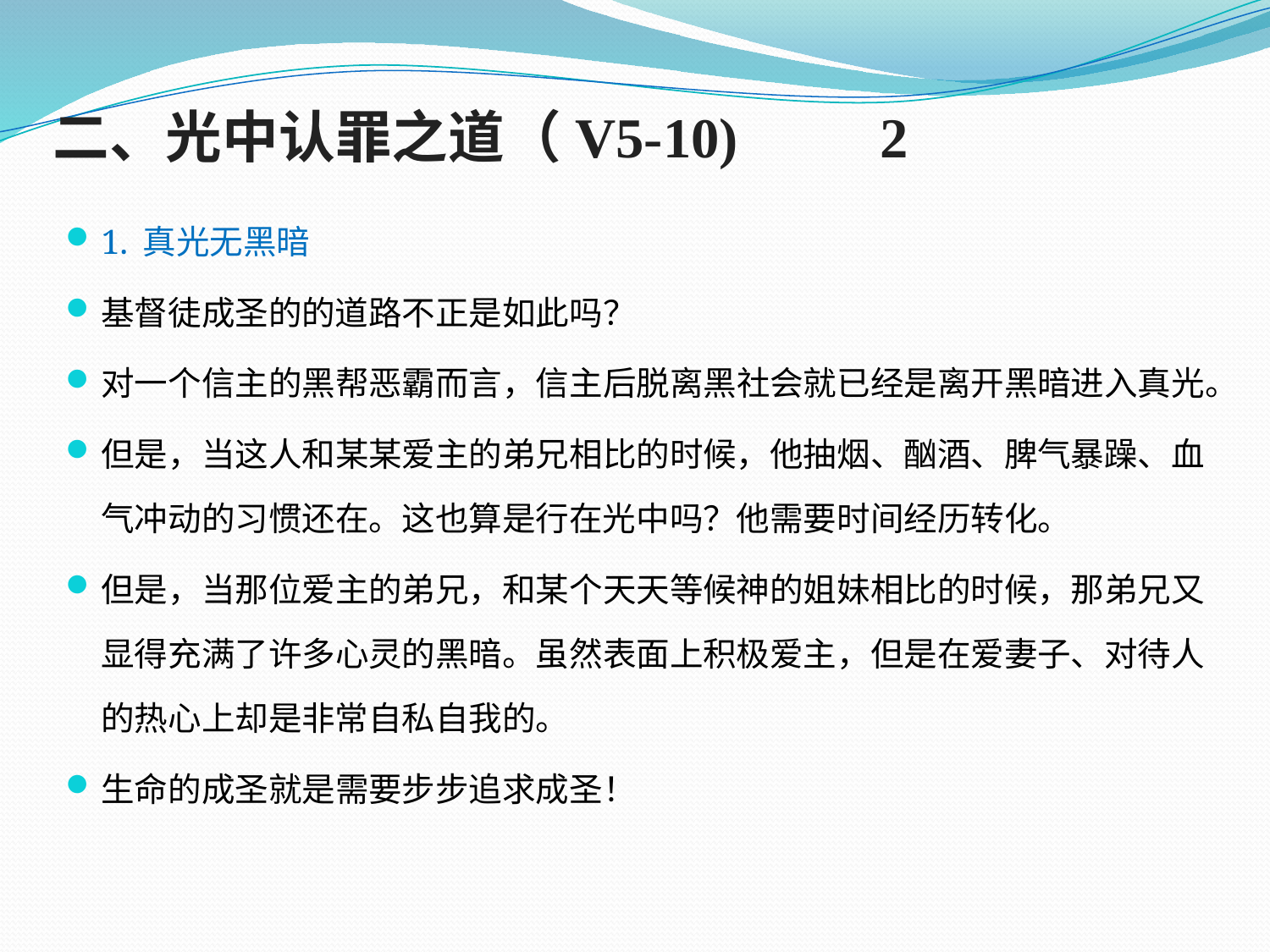

# 二、光中认罪之道（V5-10)          2
1. 真光无黑暗
基督徒成圣的的道路不正是如此吗？
对一个信主的黑帮恶霸而言，信主后脱离黑社会就已经是离开黑暗进入真光。
但是，当这人和某某爱主的弟兄相比的时候，他抽烟、酗酒、脾气暴躁、血气冲动的习惯还在。这也算是行在光中吗？他需要时间经历转化。
但是，当那位爱主的弟兄，和某个天天等候神的姐妹相比的时候，那弟兄又显得充满了许多心灵的黑暗。虽然表面上积极爱主，但是在爱妻子、对待人的热心上却是非常自私自我的。
生命的成圣就是需要步步追求成圣！